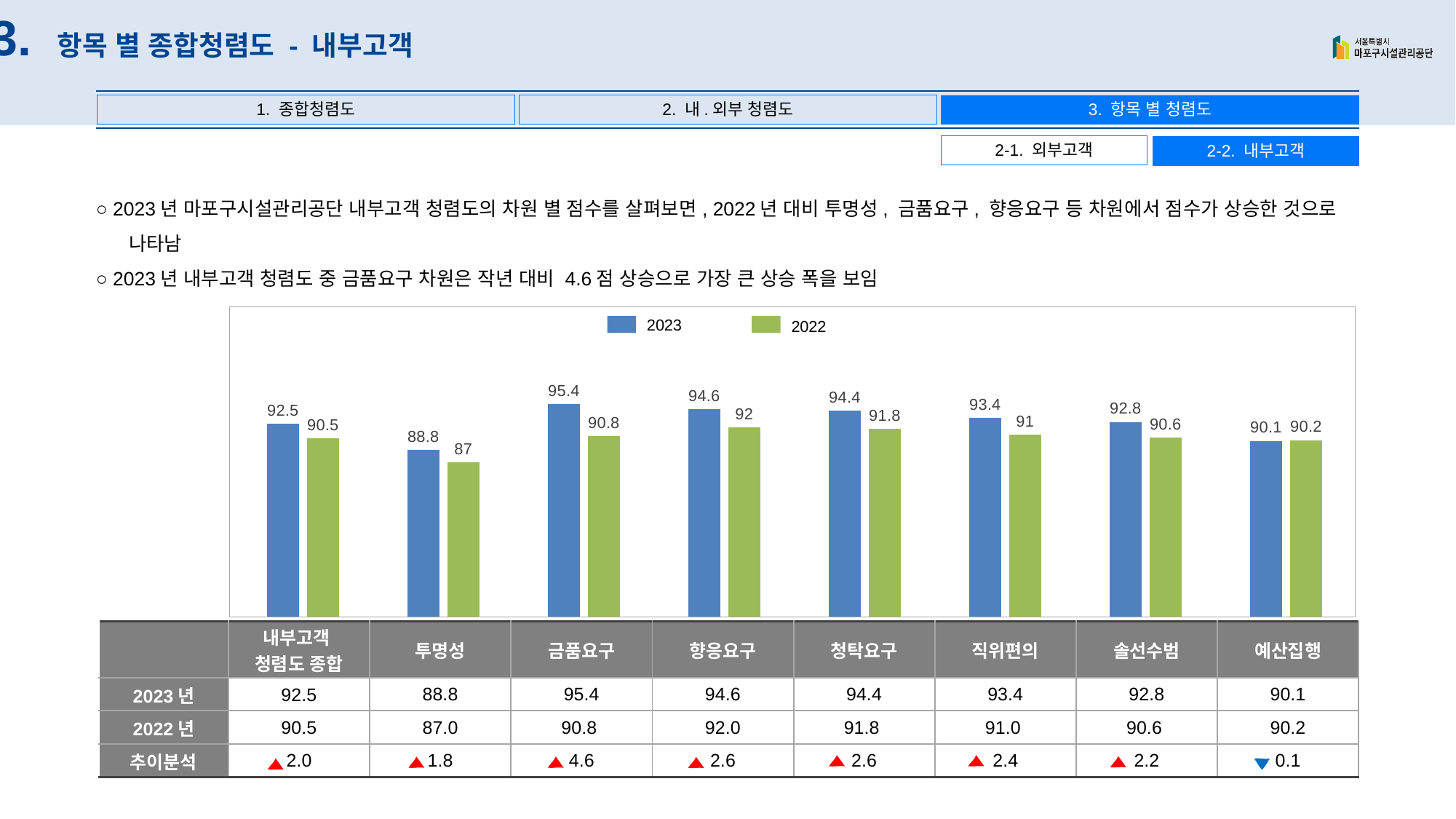

03. 항목 별 종합청렴도 - 내부고객
2. 내.외부 청렴도
1. 종합청렴도
3. 항목 별 청렴도
2-1. 외부고객
2-2. 내부고객
○ 2023년 마포구시설관리공단 내부고객 청렴도의 차원 별 점수를 살펴보면, 2022년 대비 투명성, 금품요구, 향응요구 등 차원에서 점수가 상승한 것으로 나타남
○ 2023년 내부고객 청렴도 중 금품요구 차원은 작년 대비 4.6점 상승으로 가장 큰 상승 폭을 보임

2023
2022

### Chart

| Category |  |  |
|---|---|---|
|  | 내부고객 청렴도 종합 | 투명성 | 금품요구 | 향응요구 | 청탁요구 | 직위편의 | 솔선수범 | 예산집행 |
| --- | --- | --- | --- | --- | --- | --- | --- | --- |
| 2023년 | 92.5 | 88.8 | 95.4 | 94.6 | 94.4 | 93.4 | 92.8 | 90.1 |
| 2022년 | 90.5 | 87.0 | 90.8 | 92.0 | 91.8 | 91.0 | 90.6 | 90.2 |
| 추이분석 | 2.0 | 1.8 | 4.6 | 2.6 | 2.6 | 2.4 | 2.2 | 0.1 |